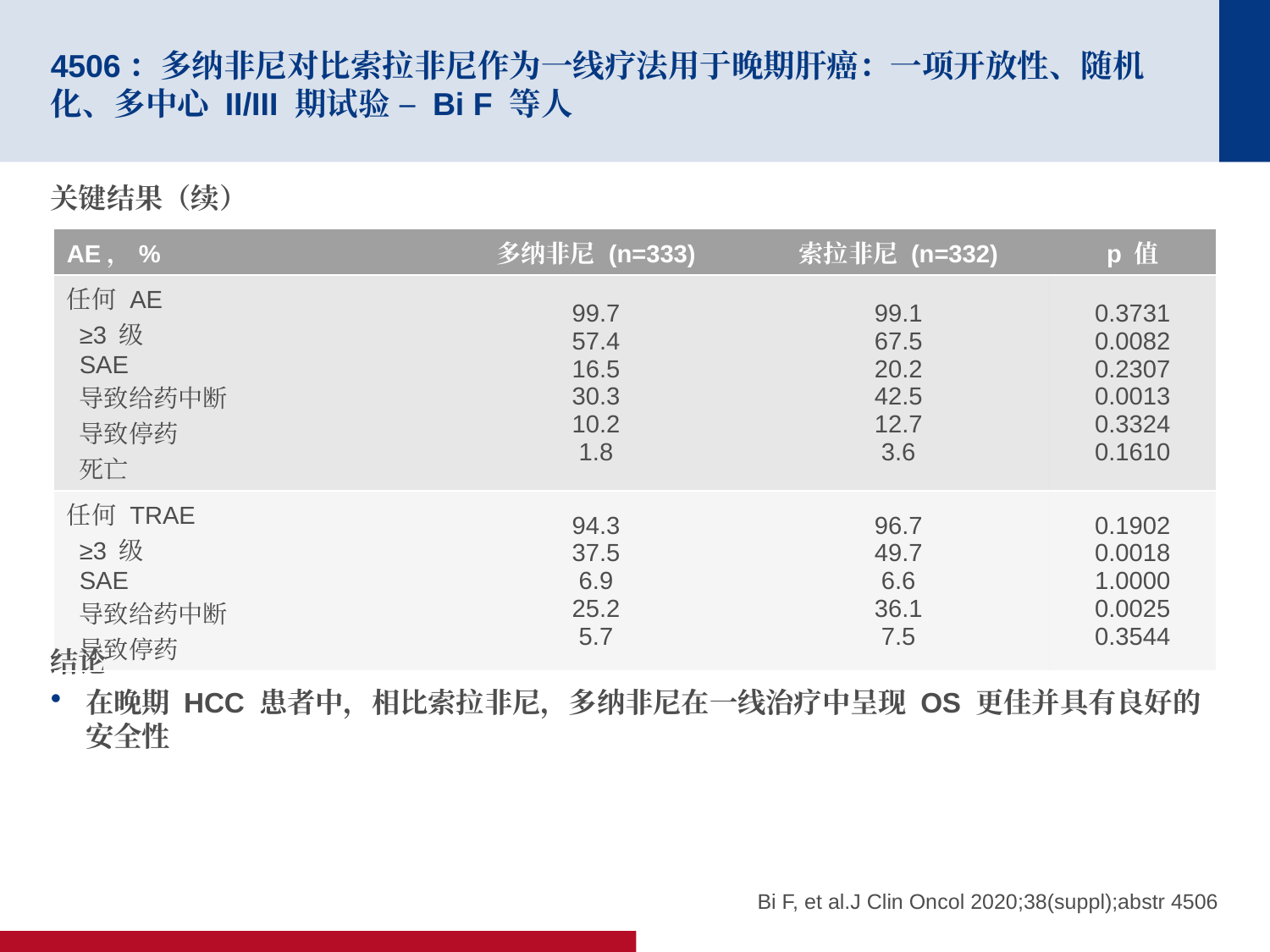

# 4506：多纳非尼对比索拉非尼作为一线疗法用于晚期肝癌：一项开放性、随机化、多中心 II/III 期试验 – Bi F 等人
关键结果（续）
结论
在晚期 HCC 患者中，相比索拉非尼，多纳非尼在一线治疗中呈现 OS 更佳并具有良好的安全性
| AE，% | 多纳非尼 (n=333) | 索拉非尼 (n=332) | p 值 |
| --- | --- | --- | --- |
| 任何 AE ≥3 级 SAE 导致给药中断 导致停药 死亡 | 99.7 57.4 16.5 30.3 10.2 1.8 | 99.1 67.5 20.2 42.5 12.7 3.6 | 0.3731 0.0082 0.2307 0.0013 0.3324 0.1610 |
| 任何 TRAE ≥3 级 SAE 导致给药中断 导致停药 | 94.3 37.5 6.9 25.2 5.7 | 96.7 49.7 6.6 36.1 7.5 | 0.1902 0.0018 1.0000 0.0025 0.3544 |
Bi F, et al.J Clin Oncol 2020;38(suppl);abstr 4506